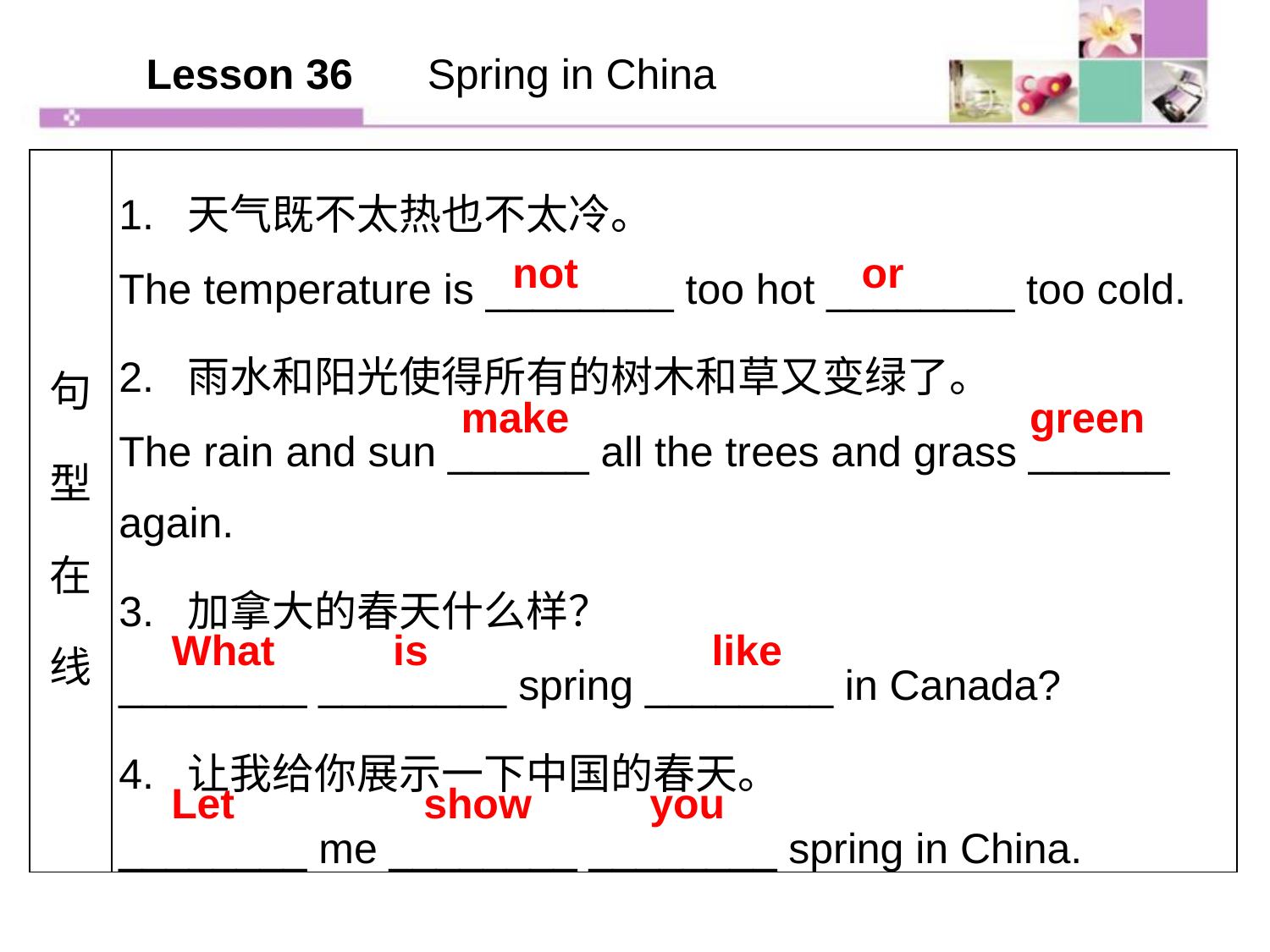

Lesson 36 　Spring in China
| 句型在线 | 1. 天气既不太热也不太冷。 The temperature is \_\_\_\_\_\_\_\_ too hot \_\_\_\_\_\_\_\_ too cold. 2. 雨水和阳光使得所有的树木和草又变绿了。 The rain and sun \_\_\_\_\_\_ all the trees and grass \_\_\_\_\_\_ again. 3. 加拿大的春天什么样？ \_\_\_\_\_\_\_\_ \_\_\_\_\_\_\_\_ spring \_\_\_\_\_\_\_\_ in Canada? 4. 让我给你展示一下中国的春天。 \_\_\_\_\_\_\_\_ me \_\_\_\_\_\_\_\_ \_\_\_\_\_\_\_\_ spring in China. |
| --- | --- |
not                        or
make                                       green
What          is                        like
Let                show          you